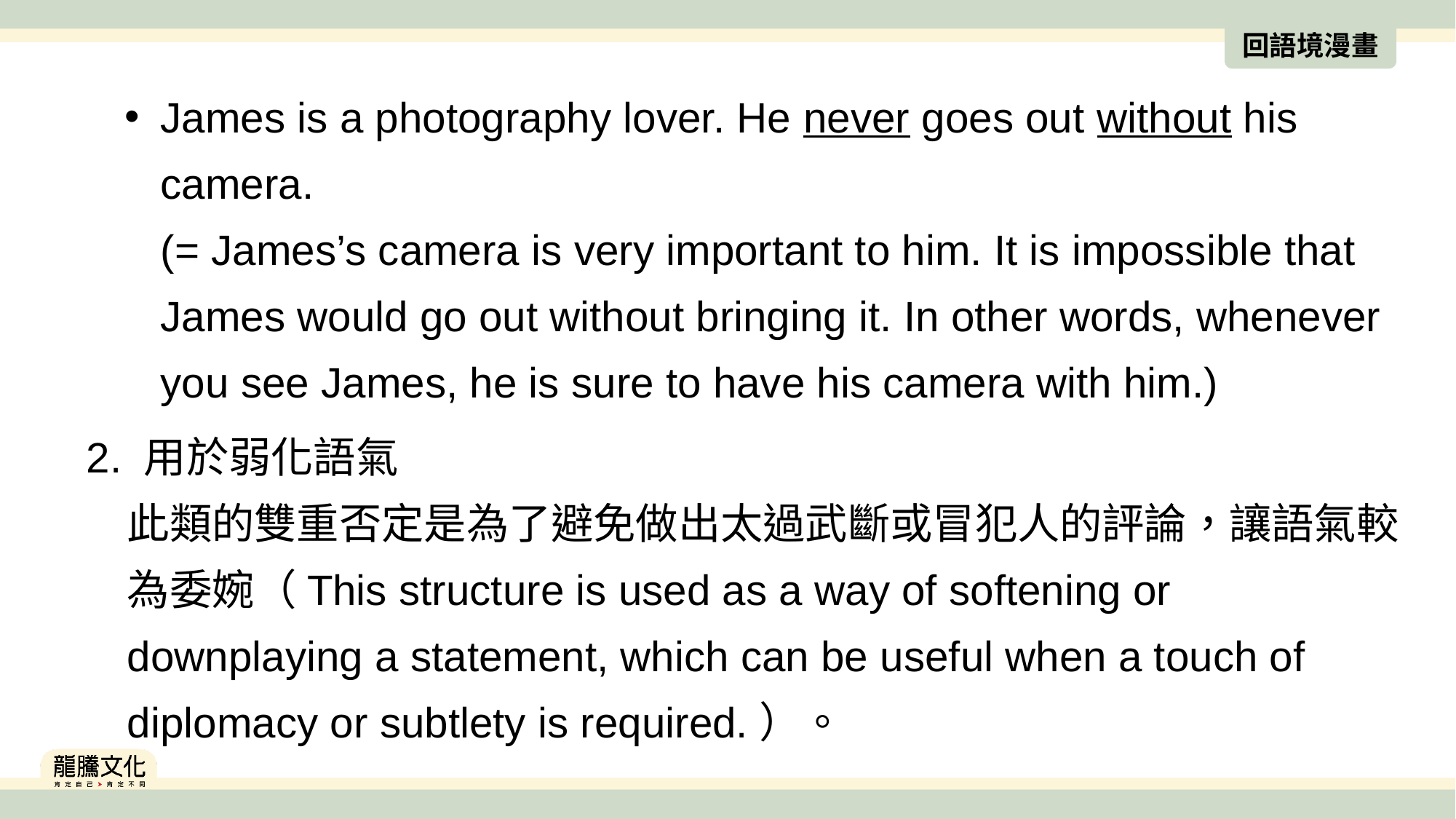

回語境漫畫
James is a photography lover. He never goes out without his camera.
(= James’s camera is very important to him. It is impossible that James would go out without bringing it. In other words, whenever you see James, he is sure to have his camera with him.)
2. 用於弱化語氣
此類的雙重否定是為了避免做出太過武斷或冒犯人的評論，讓語氣較為委婉（This structure is used as a way of softening or downplaying a statement, which can be useful when a touch of diplomacy or subtlety is required.）。